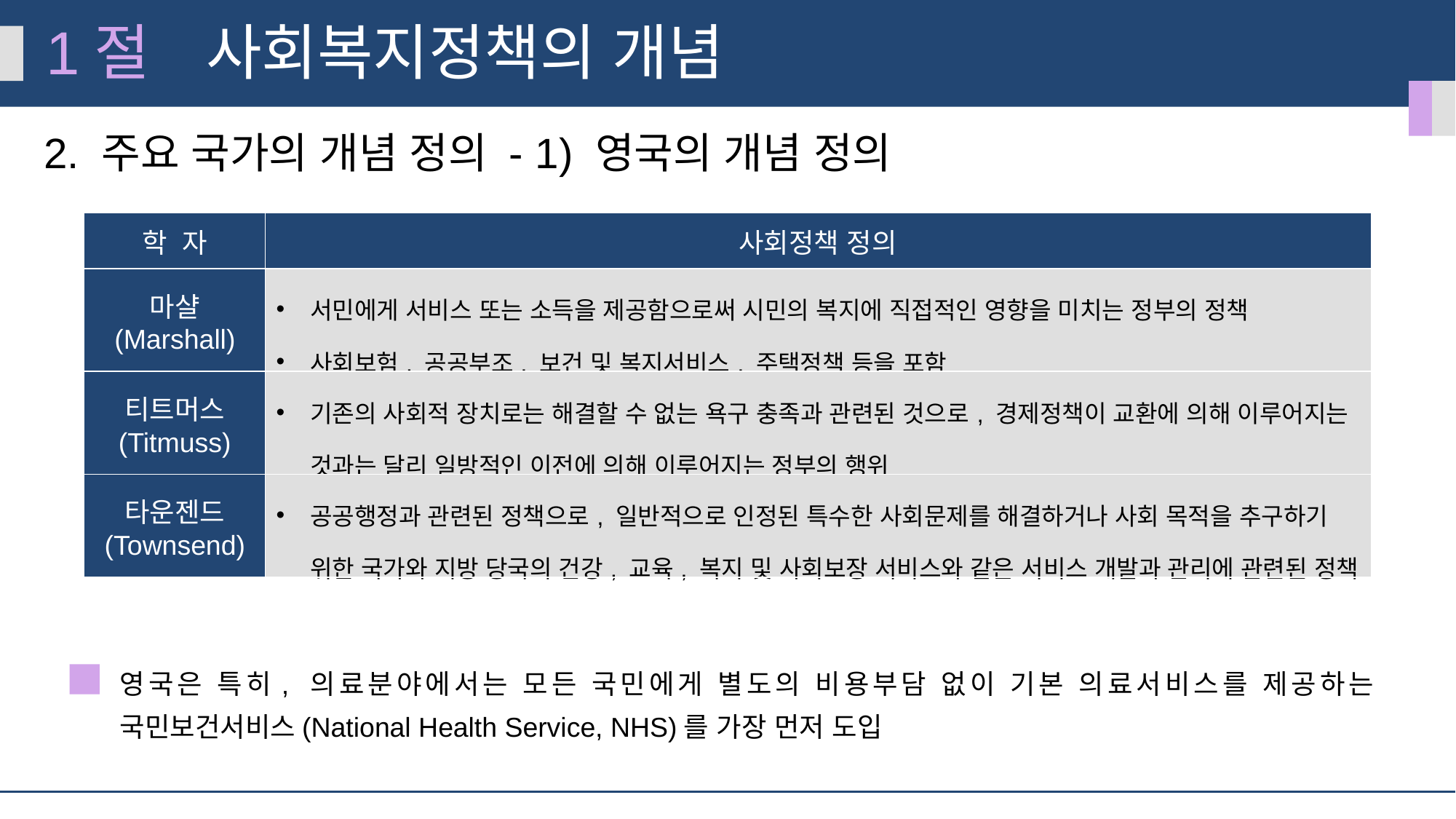

1절
사회복지정책의 개념
2. 주요 국가의 개념 정의 - 1) 영국의 개념 정의
| 학 자 | 사회정책 정의 |
| --- | --- |
| 마샬 (Marshall) | 서민에게 서비스 또는 소득을 제공함으로써 시민의 복지에 직접적인 영향을 미치는 정부의 정책 사회보험, 공공부조, 보건 및 복지서비스, 주택정책 등을 포함 |
| 티트머스 (Titmuss) | 기존의 사회적 장치로는 해결할 수 없는 욕구 충족과 관련된 것으로, 경제정책이 교환에 의해 이루어지는 것과는 달리 일방적인 이전에 의해 이루어지는 정부의 행위 |
| 타운젠드 (Townsend) | 공공행정과 관련된 정책으로, 일반적으로 인정된 특수한 사회문제를 해결하거나 사회 목적을 추구하기 위한 국가와 지방 당국의 건강, 교육, 복지 및 사회보장 서비스와 같은 서비스 개발과 관리에 관련된 정책 |
영국은 특히, 의료분야에서는 모든 국민에게 별도의 비용부담 없이 기본 의료서비스를 제공하는 국민보건서비스(National Health Service, NHS)를 가장 먼저 도입